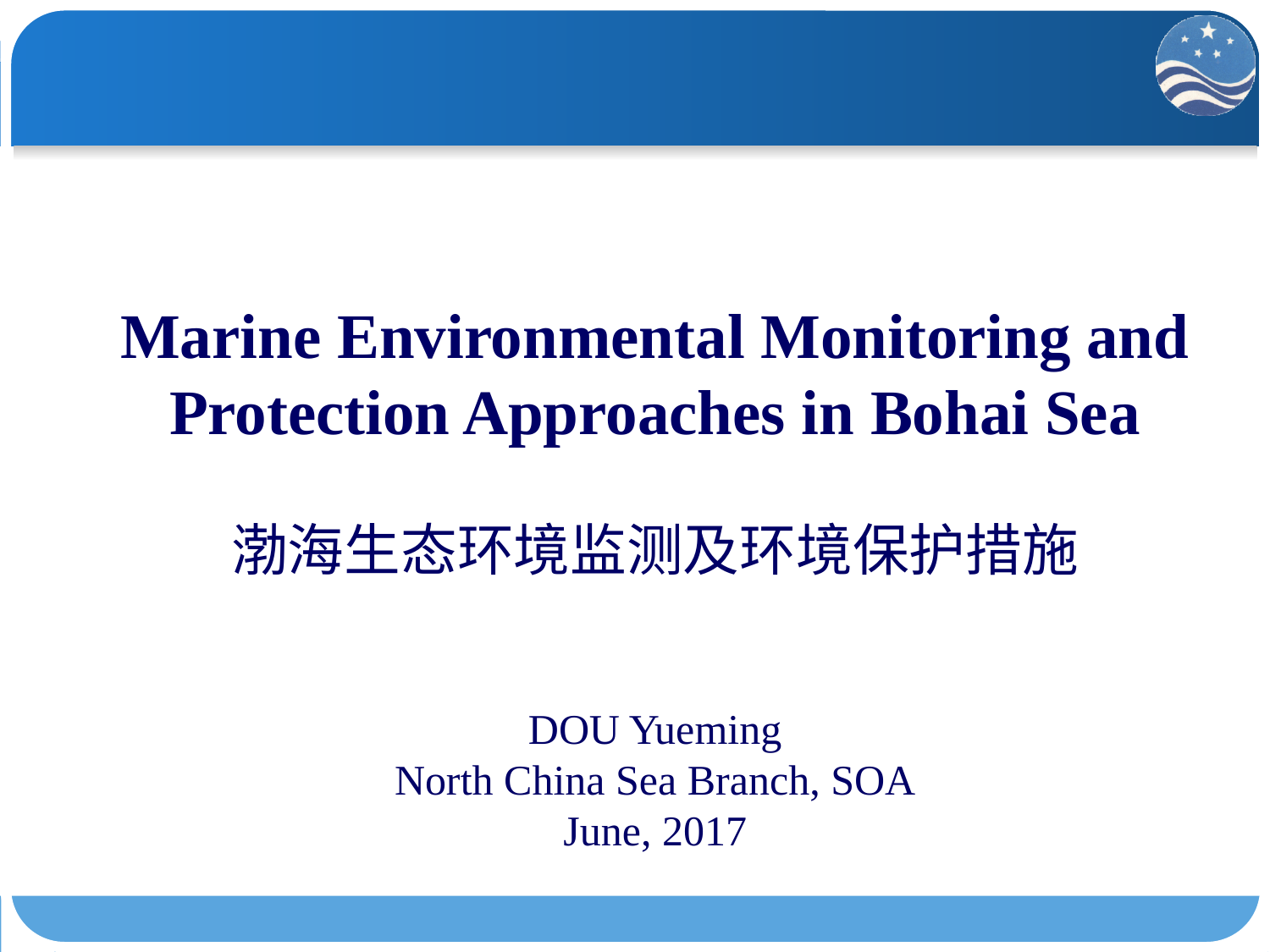

Marine Environmental Monitoring and Protection Approaches in Bohai Sea
渤海生态环境监测及环境保护措施

DOU Yueming
North China Sea Branch, SOA
June, 2017